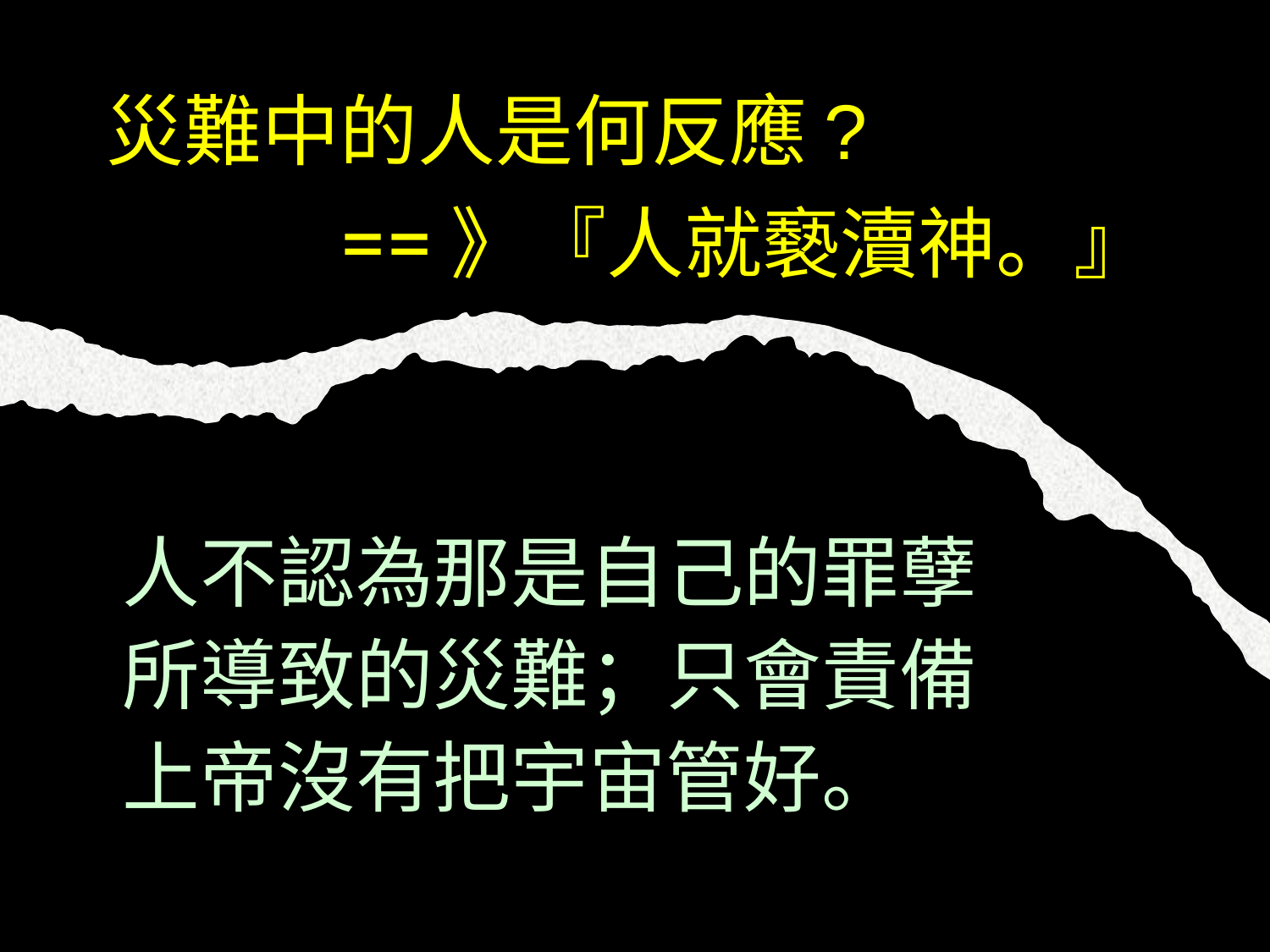

# 災難中的人是何反應? ==》『人就褻瀆神。』

人不認為那是自己的罪孽所導致的災難；只會責備上帝沒有把宇宙管好。